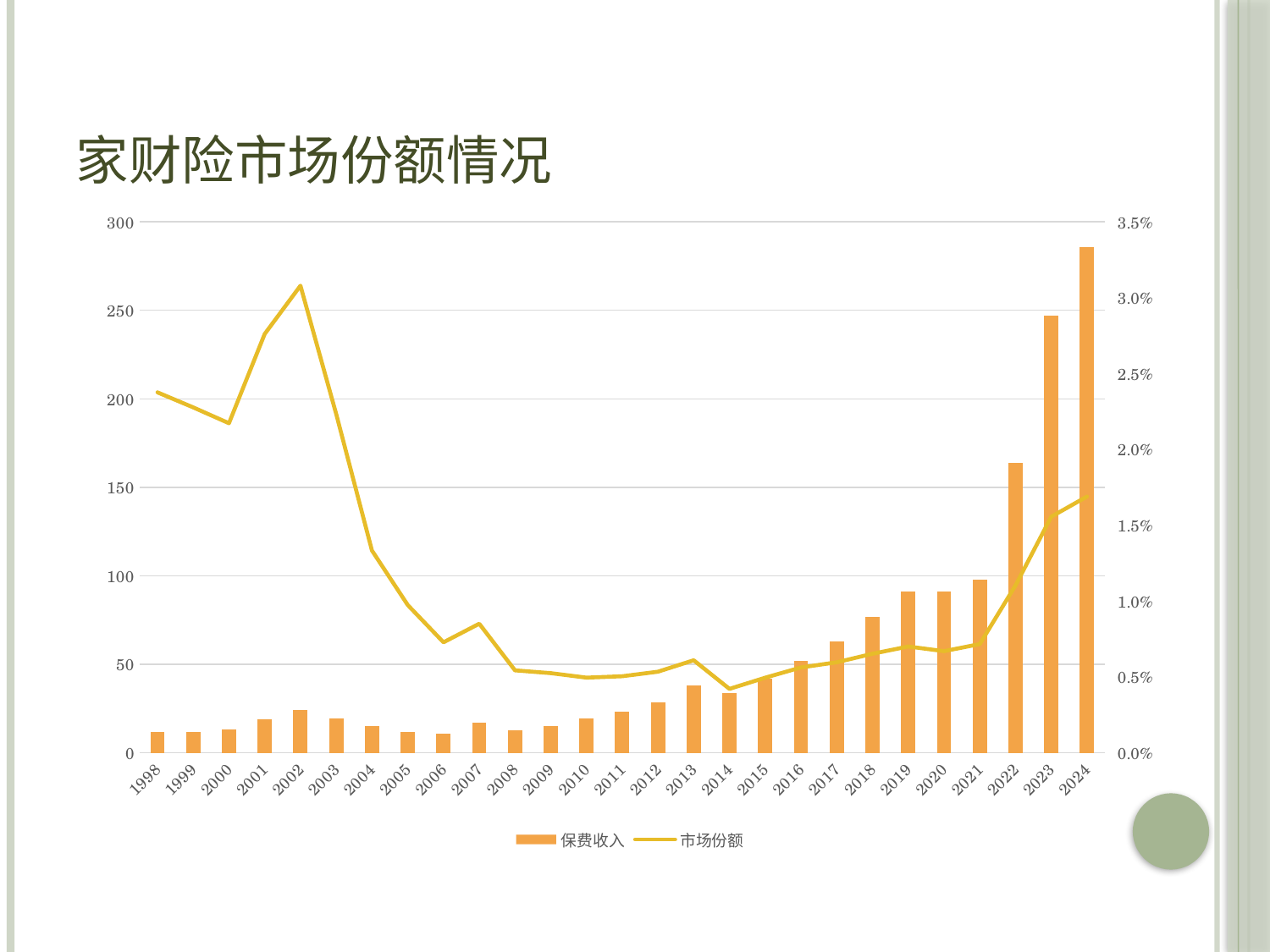

# 家财险市场份额情况

### Chart

| Category | 保费收入 | 市场份额 |
|---|---|---|
| 1998 | 12.0 | 0.0237623762376238 |
| 1999 | 12.0 | 0.0227703984819734 |
| 2000 | 13.0 | 0.0217245989304813 |
| 2001 | 19.0 | 0.0276066488434267 |
| 2002 | 24.0 | 0.0307885723082449 |
| 2003 | 19.4186670729841 | 0.0223356183692462 |
| 2004 | 15.0 | 0.0133333333333333 |
| 2005 | 12.0 | 0.00974097133719184 |
| 2006 | 11.0 | 0.00728457524303992 |
| 2007 | 17.0 | 0.00850948807920832 |
| 2008 | 12.7 | 0.00543499193310252 |
| 2009 | 15.1 | 0.00525065807088736 |
| 2010 | 19.3 | 0.0049542565534803 |
| 2011 | 23.3 | 0.00504567090098791 |
| 2012 | 28.5 | 0.00534615911295027 |
| 2013 | 37.9 | 0.0061008393080779 |
| 2014 | 33.7 | 0.00421515027573587 |
| 2015 | 41.7 | 0.00495055382094904 |
| 2016 | 52.15 | 0.0056282606677934 |
| 2017 | 62.9 | 0.00596694936156488 |
| 2018 | 76.77 | 0.00653044905875448 |
| 2019 | 91.2 | 0.00700659941765325 |
| 2020 | 91.0 | 0.00669905771495877 |
| 2021 | 98.0 | 0.00716583796431705 |
| 2022 | 164.0 | 0.0110311427994888 |
| 2023 | 246.97 | 0.0155640282329216 |
| 2024 | 285.6 | 0.0168924114272195 |